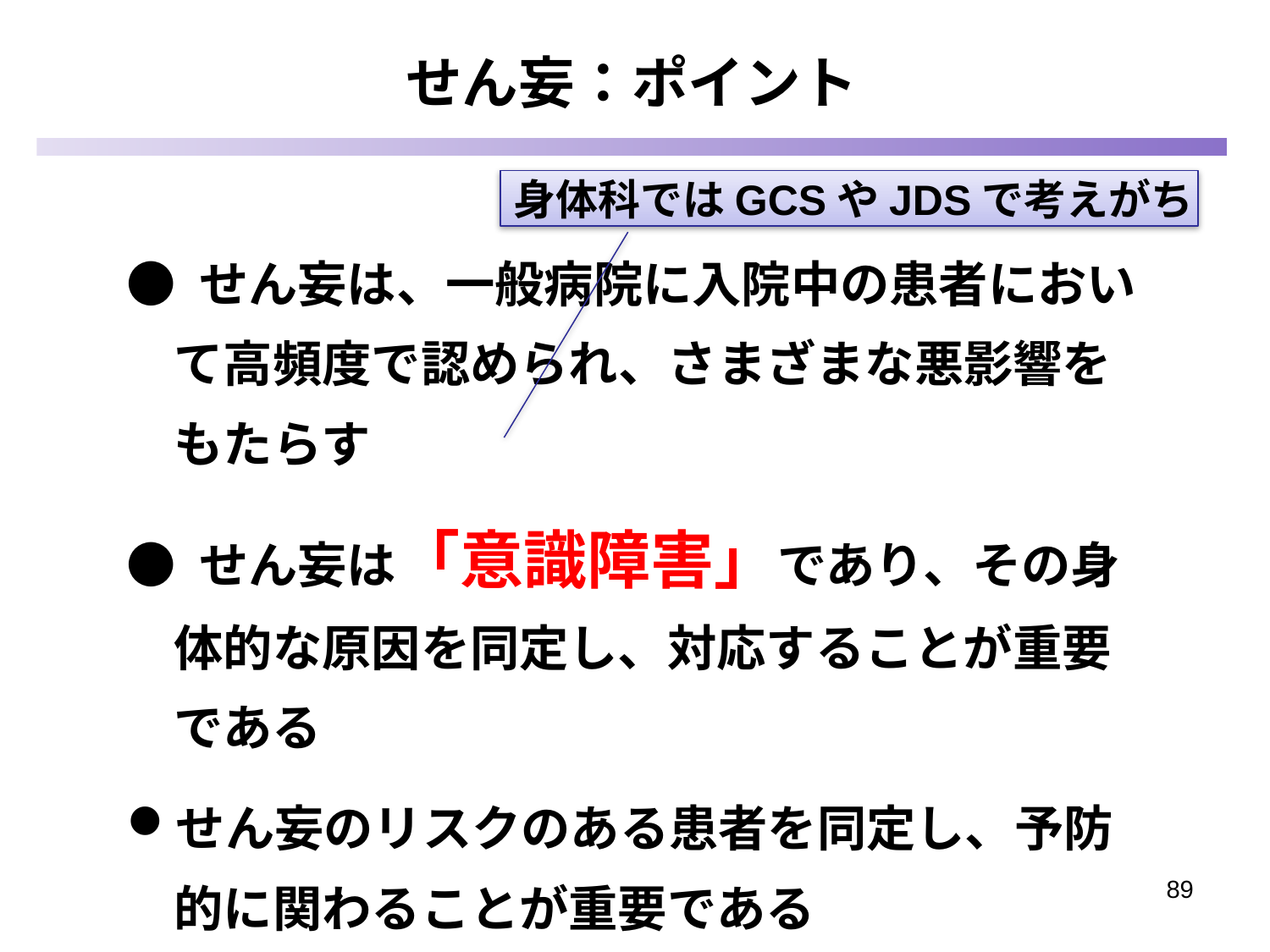

せん妄：ポイント

身体科ではGCSやJDSで考えがち
● せん妄は、一般病院に入院中の患者において高頻度で認められ、さまざまな悪影響をもたらす
● せん妄は「意識障害」であり、その身体的な原因を同定し、対応することが重要である
せん妄のリスクのある患者を同定し、予防的に関わることが重要である
家族の気持ちにも配慮をした支援が重要である
89